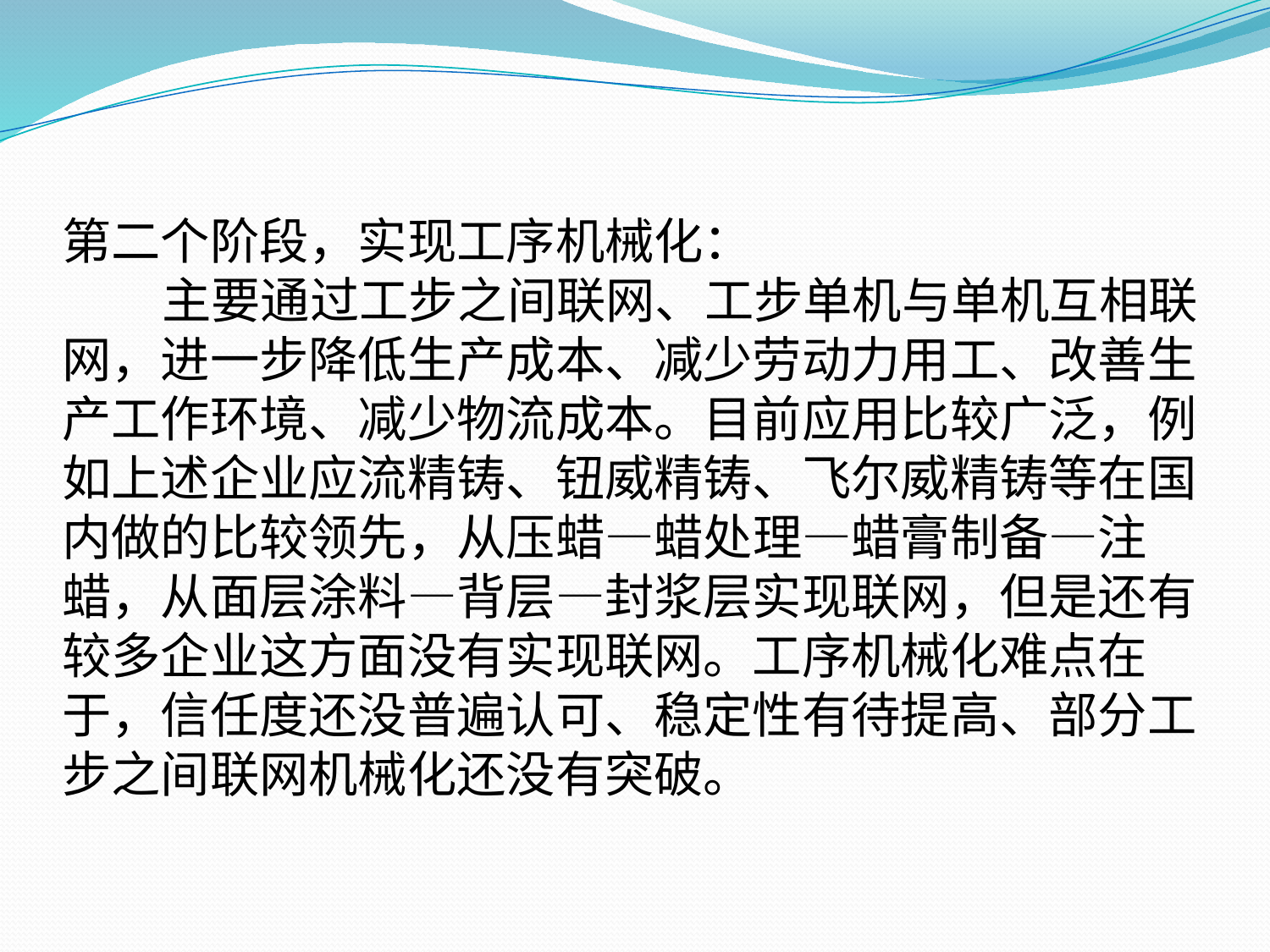

第二个阶段，实现工序机械化：
        主要通过工步之间联网、工步单机与单机互相联网，进一步降低生产成本、减少劳动力用工、改善生产工作环境、减少物流成本。目前应用比较广泛，例如上述企业应流精铸、钮威精铸、飞尔威精铸等在国内做的比较领先，从压蜡—蜡处理—蜡膏制备—注蜡，从面层涂料—背层—封浆层实现联网，但是还有较多企业这方面没有实现联网。工序机械化难点在于，信任度还没普遍认可、稳定性有待提高、部分工步之间联网机械化还没有突破。